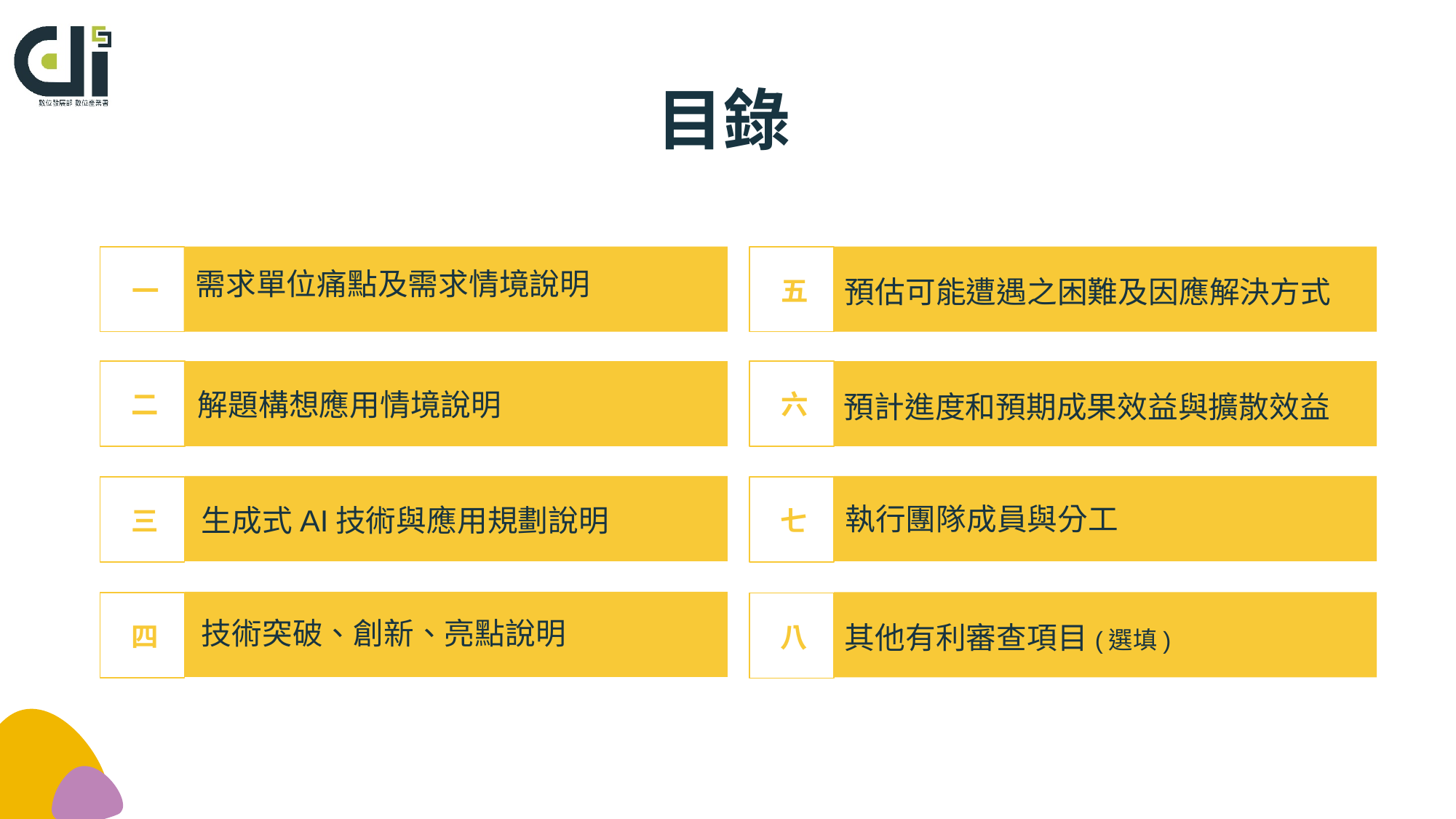

# 目錄

五

一
需求單位痛點及需求情境說明
預估可能遭遇之困難及因應解決方式

六

二
解題構想應用情境說明
預計進度和預期成果效益與擴散效益

七

三
執行團隊成員與分工
生成式AI技術與應用規劃說明

四

八
技術突破、創新、亮點說明
其他有利審查項目(選填)